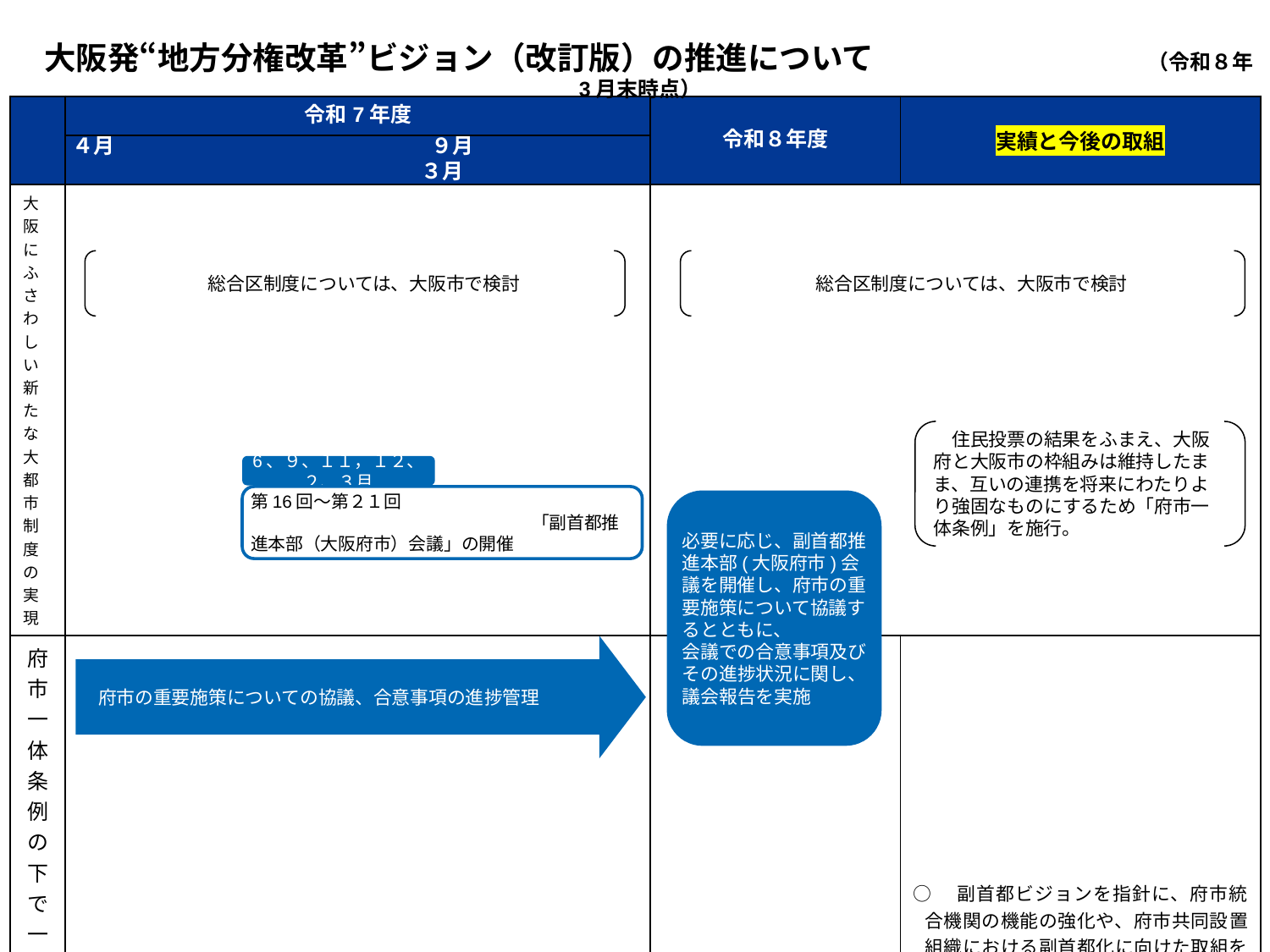

大阪発“地方分権改革”ビジョン（改訂版）の推進について　　　　　　　　    （令和８年3月末時点）
|  | 令和7年度 | 令和８年度 | 実績と今後の取組 |
| --- | --- | --- | --- |
|  | ４月　　　　　　　　　　　　　　　９月　　　　　　　　　　　　　　　　３月 |  |  |
| 大阪にふさわしい新たな大都市制度の実現 |  |  |  |
| 府市一体条例の下で一体的な行政運営を推進 |  |  | ○　副首都ビジョンを指針に、府市統合機関の機能の強化や、府市共同設置組織における副首都化に向けた取組をはじめ、府市一体で進める政策の進行管理を強化していく。 ○　必要に応じ副首都推進本部（大阪府市）会議を開催し、府市の重要施策について協議を行い、会議での合意事項等に関し、議会報告を実施していく。 |
　総合区制度については、大阪市で検討
　総合区制度については、大阪市で検討
　住民投票の結果をふまえ、大阪府と大阪市の枠組みは維持したまま、互いの連携を将来にわたりより強固なものにするため「府市一体条例」を施行。
6、９、１１，１２、２、３月
第16回～第２１回　　　　　　　　　　　　　　　　　　　　　　　　　　　　　「副首都推進本部（大阪府市）会議」の開催
必要に応じ、副首都推進本部(大阪府市)会議を開催し、府市の重要施策について協議するとともに、
会議での合意事項及びその進捗状況に関し、議会報告を実施
府市の重要施策についての協議、合意事項の進捗管理